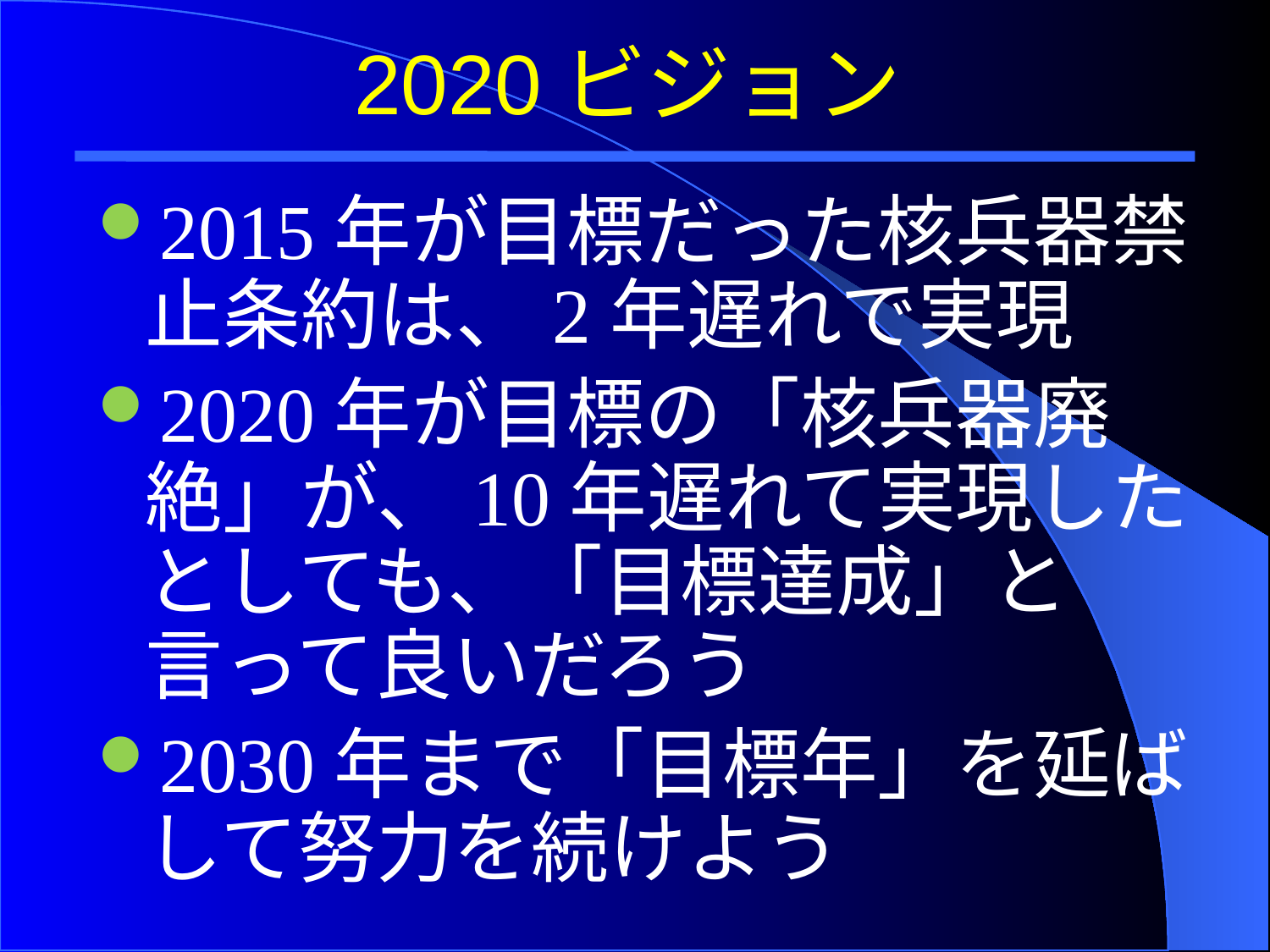

# 2020ビジョン

2015年が目標だった核兵器禁止条約は、2年遅れで実現
2020年が目標の「核兵器廃絶」が、10年遅れて実現したとしても、「目標達成」と言って良いだろう
2030年まで「目標年」を延ばして努力を続けよう